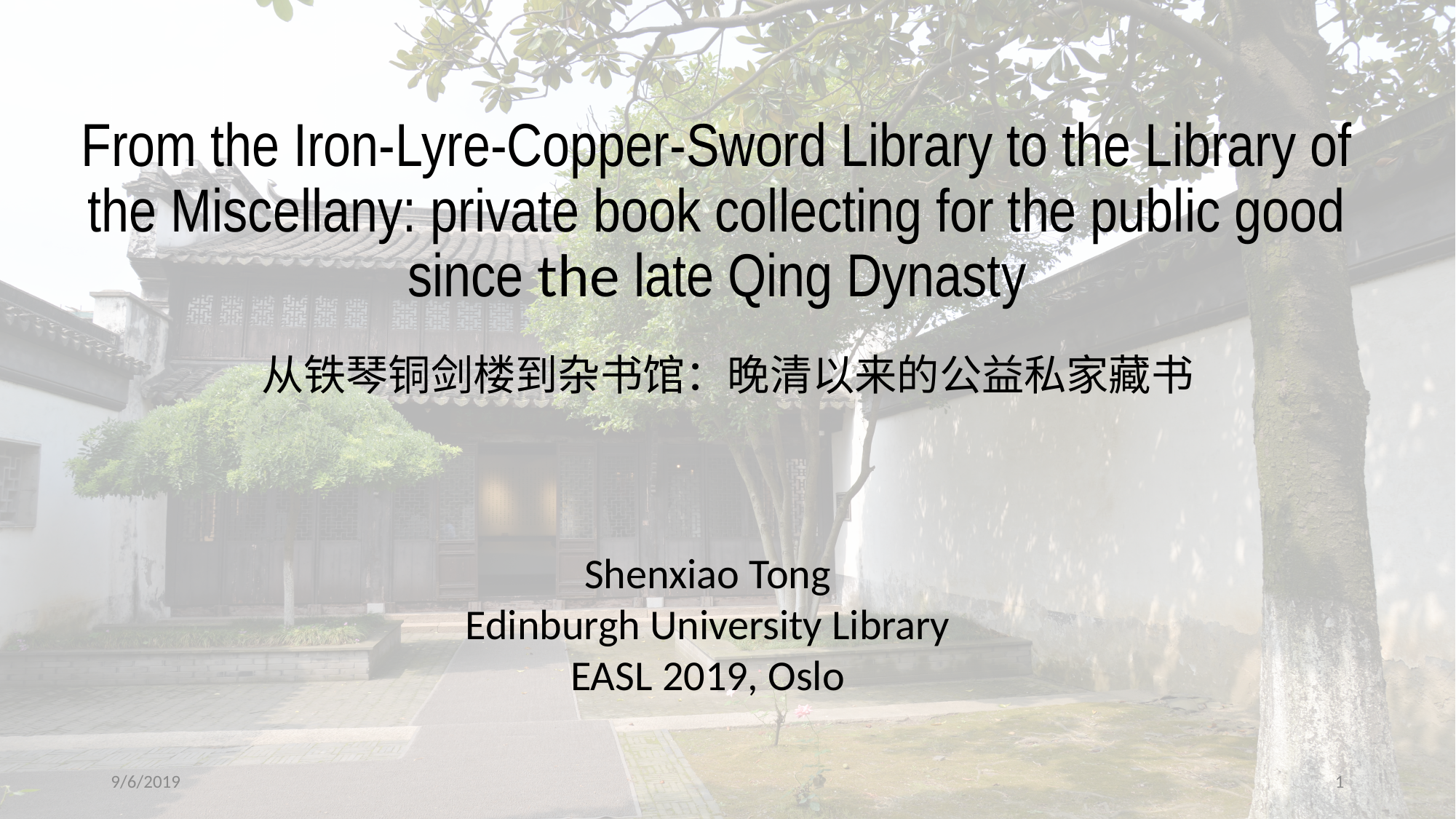

# From the Iron-Lyre-Copper-Sword Library to the Library of the Miscellany: private book collecting for the public good since the late Qing Dynasty
从铁琴铜剑楼到杂书馆：晚清以来的公益私家藏书

Shenxiao Tong
Edinburgh University Library
EASL 2019, Oslo
9/6/2019
1